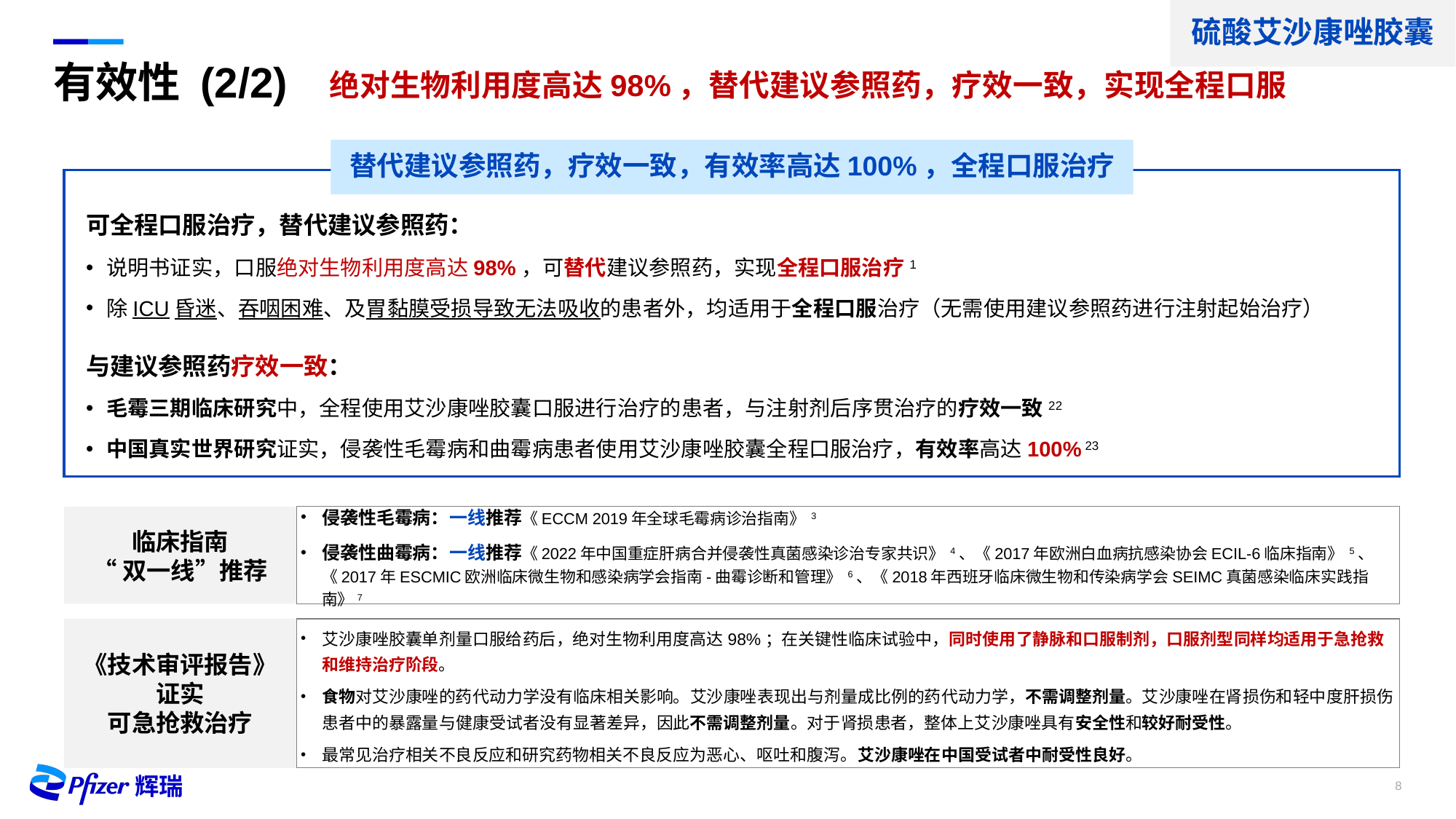

硫酸艾沙康唑胶囊
# 有效性 (2/2)
绝对生物利用度高达98%，替代建议参照药，疗效一致，实现全程口服
替代建议参照药，疗效一致，有效率高达100%，全程口服治疗

可全程口服治疗，替代建议参照药：
说明书证实，口服绝对生物利用度高达98%，可替代建议参照药，实现全程口服治疗1
除ICU昏迷、吞咽困难、及胃黏膜受损导致无法吸收的患者外，均适用于全程口服治疗（无需使用建议参照药进行注射起始治疗）
与建议参照药疗效一致：
毛霉三期临床研究中，全程使用艾沙康唑胶囊口服进行治疗的患者，与注射剂后序贯治疗的疗效一致22
中国真实世界研究证实，侵袭性毛霉病和曲霉病患者使用艾沙康唑胶囊全程口服治疗，有效率高达100% 23
临床指南
“双一线”推荐
侵袭性毛霉病：一线推荐《ECCM 2019年全球毛霉病诊治指南》 3
侵袭性曲霉病：一线推荐《2022年中国重症肝病合并侵袭性真菌感染诊治专家共识》 4、《2017年欧洲白血病抗感染协会ECIL-6临床指南》 5、《2017年ESCMIC欧洲临床微生物和感染病学会指南-曲霉诊断和管理》 6、《2018年西班牙临床微生物和传染病学会SEIMC真菌感染临床实践指南》7
《技术审评报告》
证实
可急抢救治疗
艾沙康唑胶囊单剂量口服给药后，绝对生物利用度高达98%；在关键性临床试验中，同时使用了静脉和口服制剂，口服剂型同样均适用于急抢救和维持治疗阶段。
食物对艾沙康唑的药代动力学没有临床相关影响。艾沙康唑表现出与剂量成比例的药代动力学，不需调整剂量。艾沙康唑在肾损伤和轻中度肝损伤患者中的暴露量与健康受试者没有显著差异，因此不需调整剂量。对于肾损患者，整体上艾沙康唑具有安全性和较好耐受性。
最常见治疗相关不良反应和研究药物相关不良反应为恶心、呕吐和腹泻。艾沙康唑在中国受试者中耐受性良好。